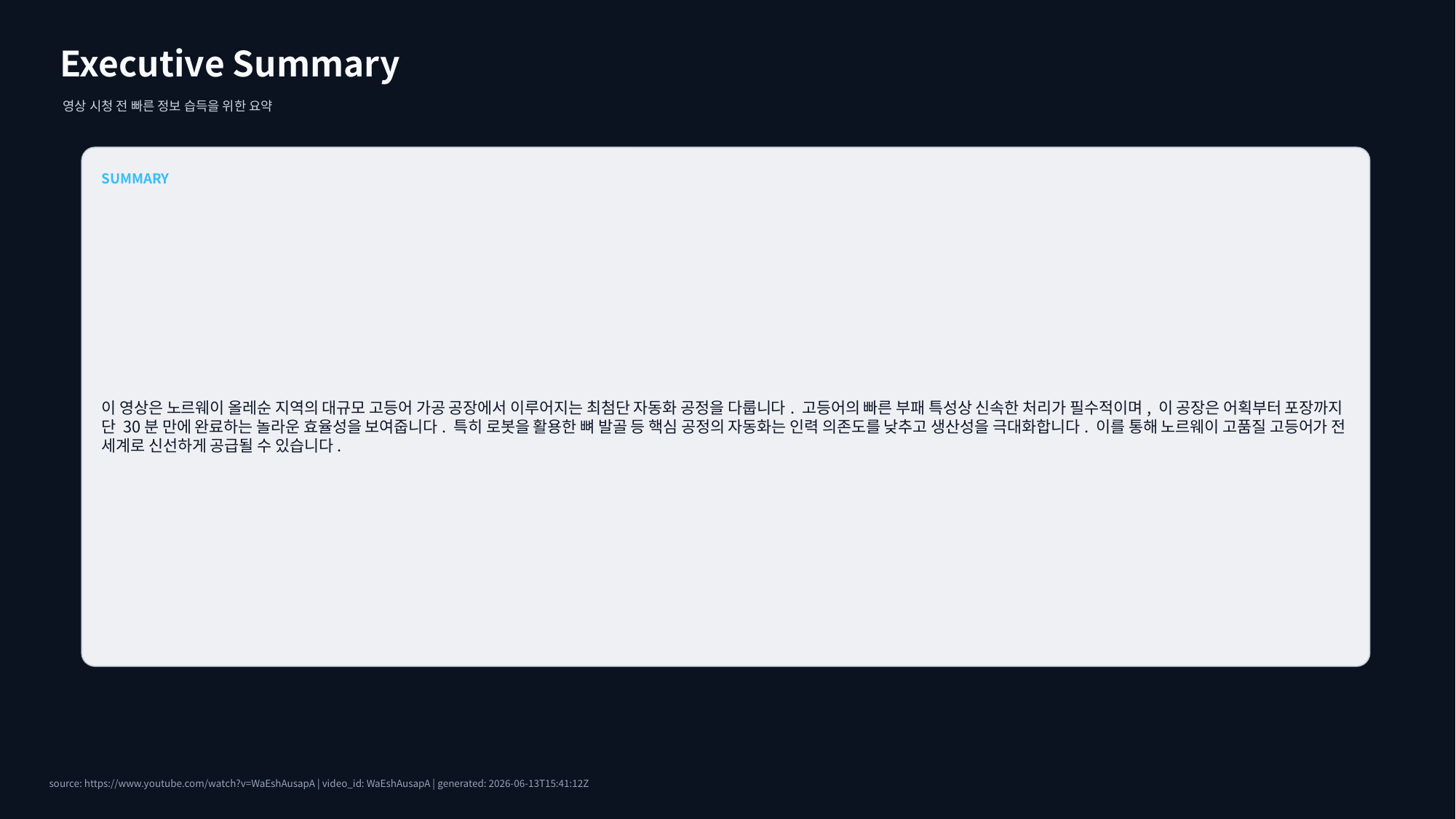

Executive Summary
영상 시청 전 빠른 정보 습득을 위한 요약

SUMMARY
이 영상은 노르웨이 올레순 지역의 대규모 고등어 가공 공장에서 이루어지는 최첨단 자동화 공정을 다룹니다. 고등어의 빠른 부패 특성상 신속한 처리가 필수적이며, 이 공장은 어획부터 포장까지 단 30분 만에 완료하는 놀라운 효율성을 보여줍니다. 특히 로봇을 활용한 뼈 발골 등 핵심 공정의 자동화는 인력 의존도를 낮추고 생산성을 극대화합니다. 이를 통해 노르웨이 고품질 고등어가 전 세계로 신선하게 공급될 수 있습니다.
source: https://www.youtube.com/watch?v=WaEshAusapA | video_id: WaEshAusapA | generated: 2026-06-13T15:41:12Z